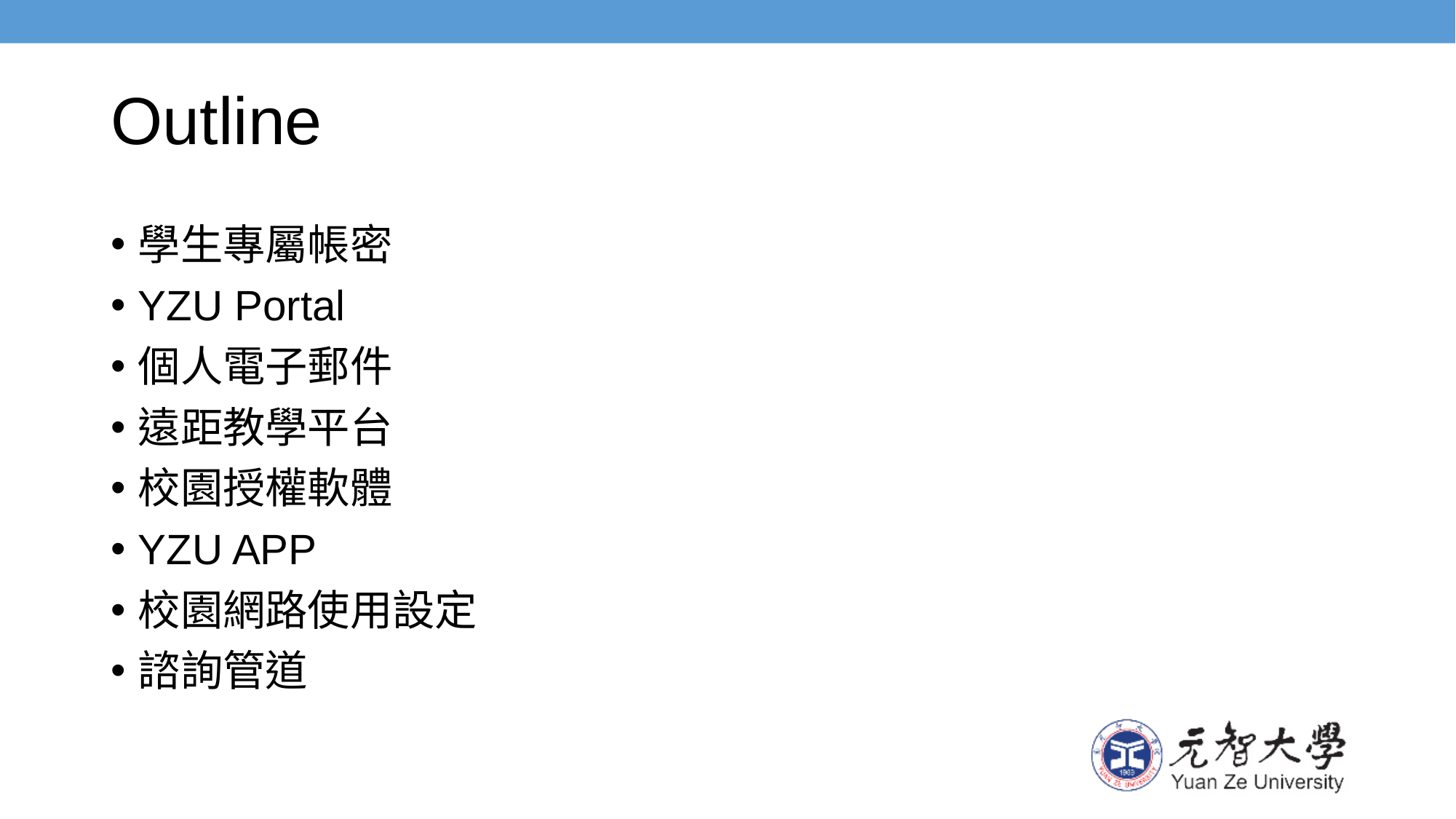

# Outline
學生專屬帳密
YZU Portal
個人電子郵件
遠距教學平台
校園授權軟體
YZU APP
校園網路使用設定
諮詢管道